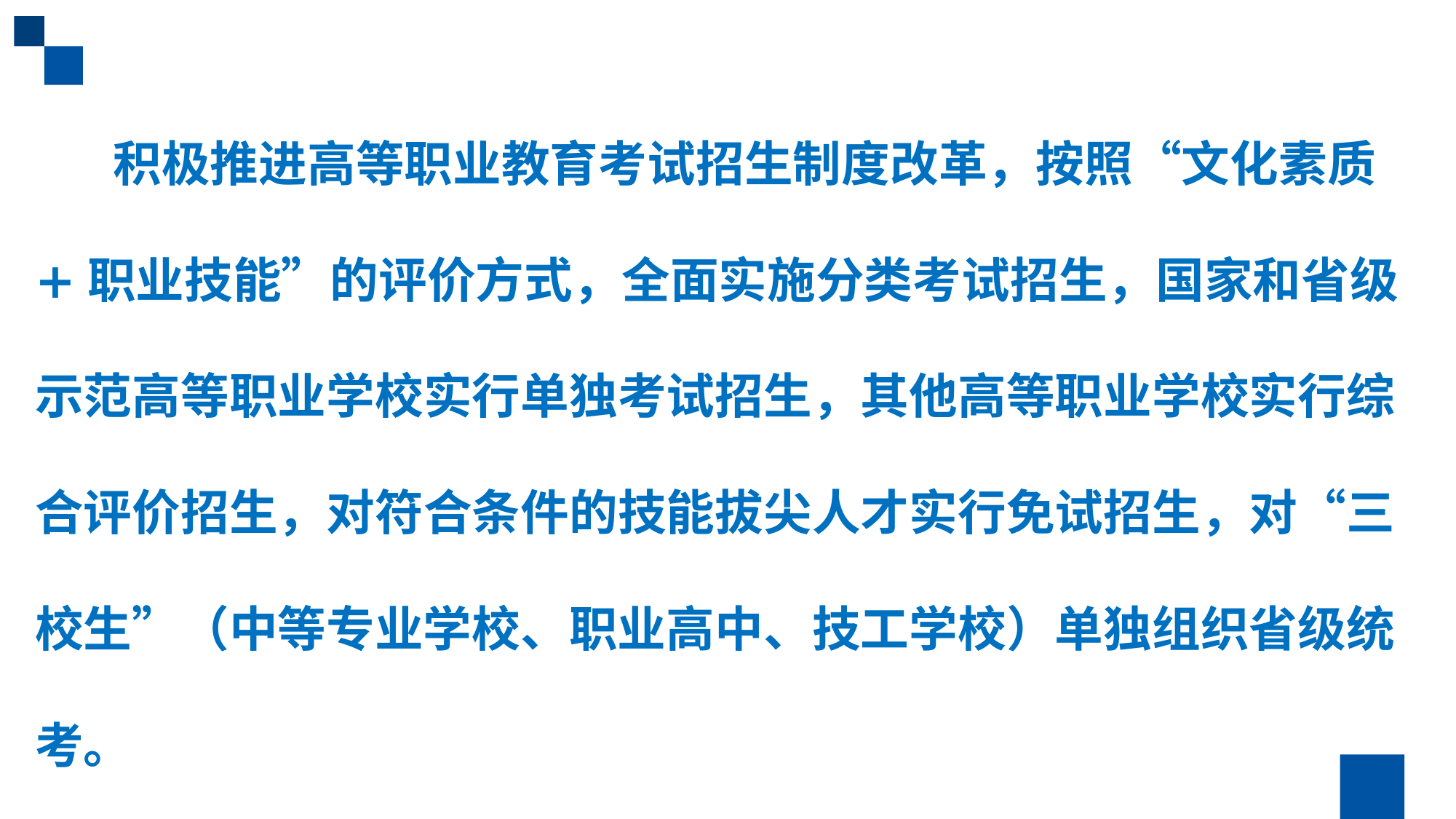

积极推进高等职业教育考试招生制度改革，按照“文化素质+职业技能”的评价方式，全面实施分类考试招生，国家和省级示范高等职业学校实行单独考试招生，其他高等职业学校实行综合评价招生，对符合条件的技能拔尖人才实行免试招生，对“三校生”（中等专业学校、职业高中、技工学校）单独组织省级统考。

127